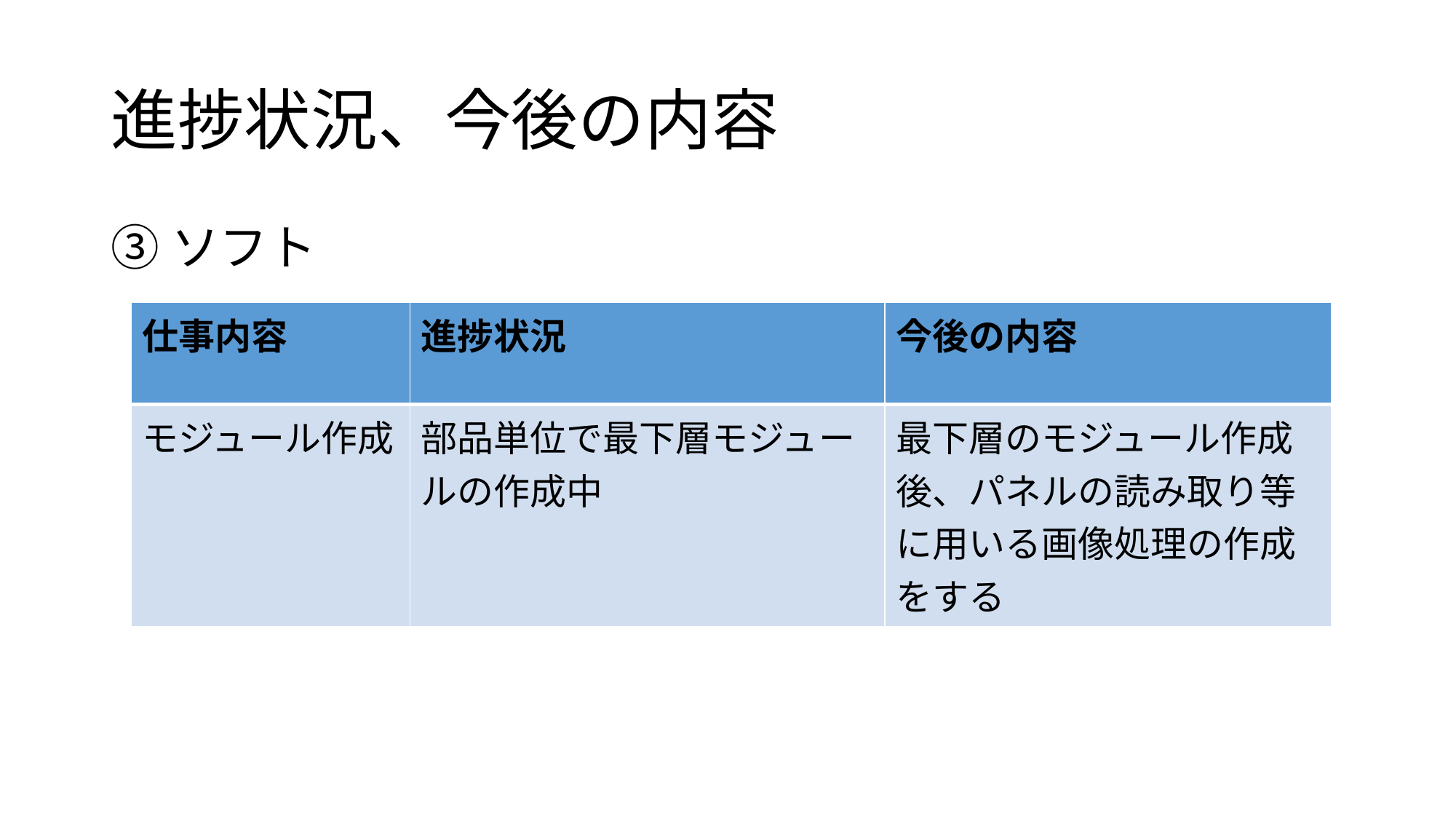

# 進捗状況、今後の内容
③ソフト

| 仕事内容 | 進捗状況 | 今後の内容 |
| --- | --- | --- |
| モジュール作成 | 部品単位で最下層モジュールの作成中 | 最下層のモジュール作成後、パネルの読み取り等に用いる画像処理の作成をする |